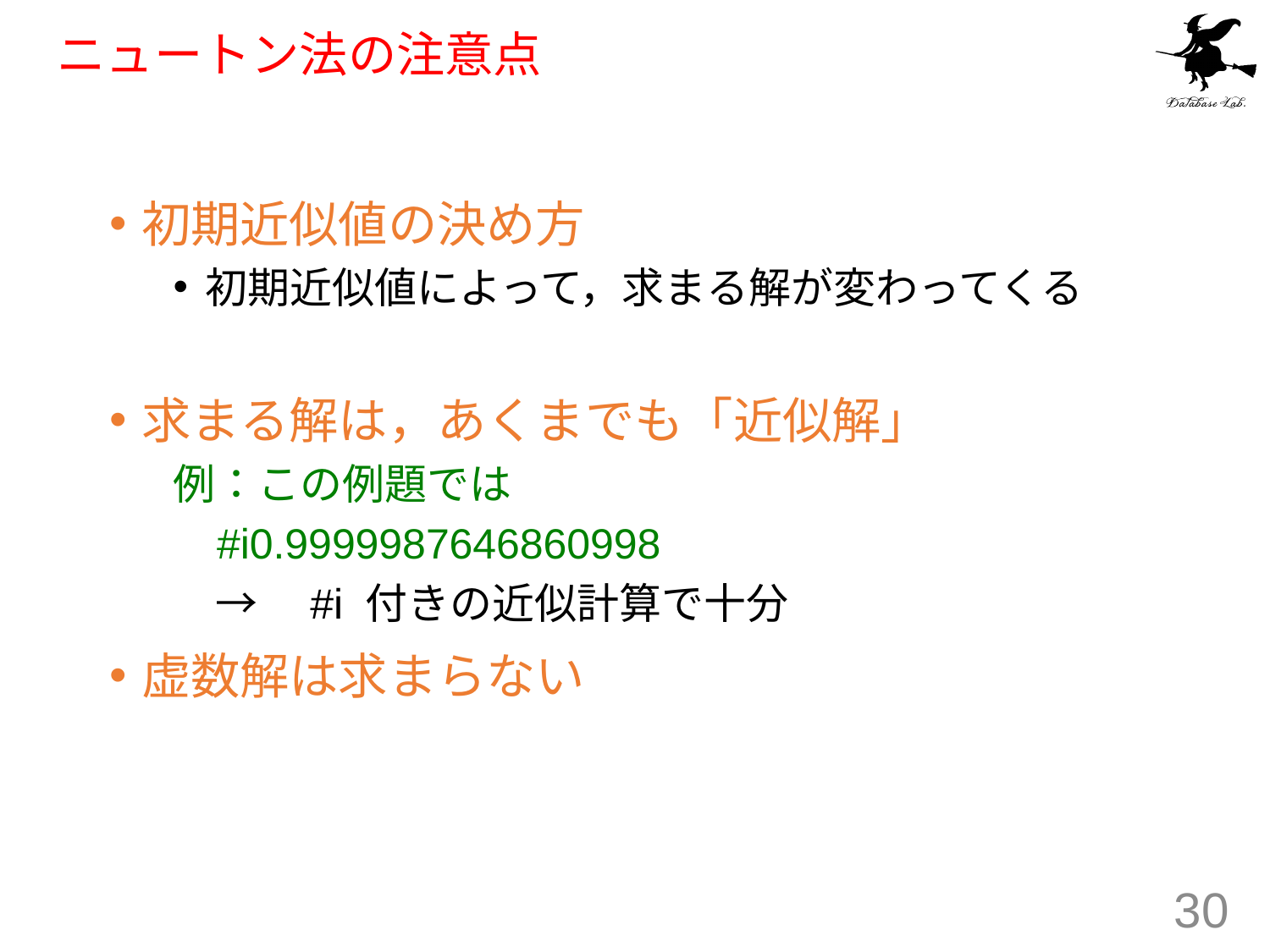

# ニュートン法の注意点
初期近似値の決め方
初期近似値によって，求まる解が変わってくる

求まる解は，あくまでも「近似解」
例：この例題では
	 #i0.9999987646860998
　→　#i 付きの近似計算で十分
虚数解は求まらない
30